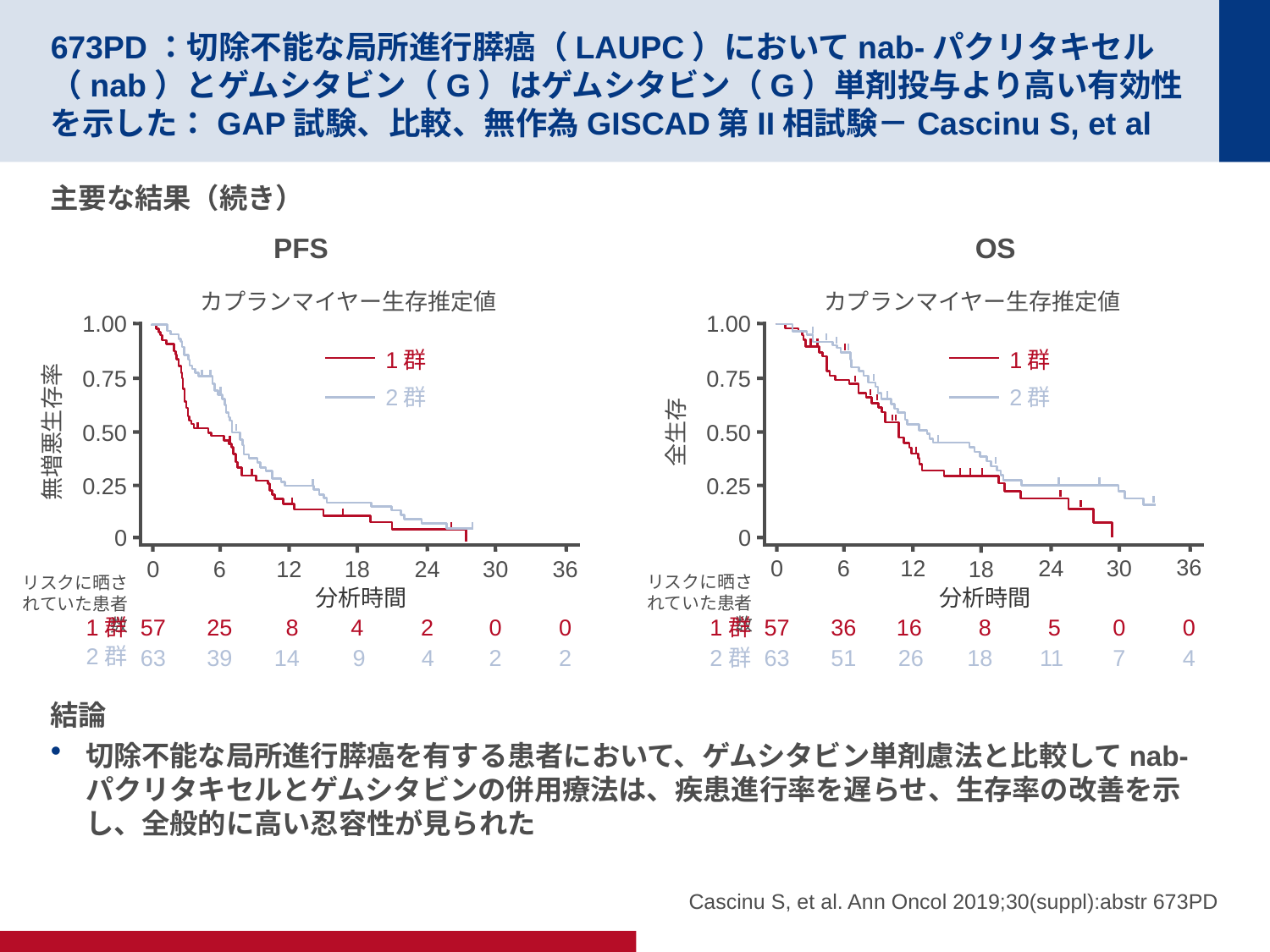

# 673PD：切除不能な局所進行膵癌（LAUPC）においてnab-パクリタキセル（nab）とゲムシタビン（G）はゲムシタビン（G）単剤投与より高い有効性を示した：GAP試験、比較、無作為GISCAD第II相試験－Cascinu S, et al
主要な結果（続き）
結論
切除不能な局所進行膵癌を有する患者において、ゲムシタビン単剤慮法と比較してnab-パクリタキセルとゲムシタビンの併用療法は、疾患進行率を遅らせ、生存率の改善を示し、全般的に高い忍容性が見られた

PFS
OS
カプランマイヤー生存推定値
カプランマイヤー生存推定値
1.00
1.00

0.75

0.50

0.25

0

1群
1群
1群
57
36
 16
 8
 5
0
0
0.75
2群
2群

63
51
 26
 18
 11
7
4
2群

0.50
全生存
無増悪生存率

0.25

0

36
24
0
6
12
30
18
6
30
0
12
18
24
36
リスクに晒されていた患者数
リスクに晒されていた患者数
分析時間
分析時間

1群
57
25
 8
0
0
4
2

63
39
 14
 9
 4
2
2
2群
Cascinu S, et al. Ann Oncol 2019;30(suppl):abstr 673PD